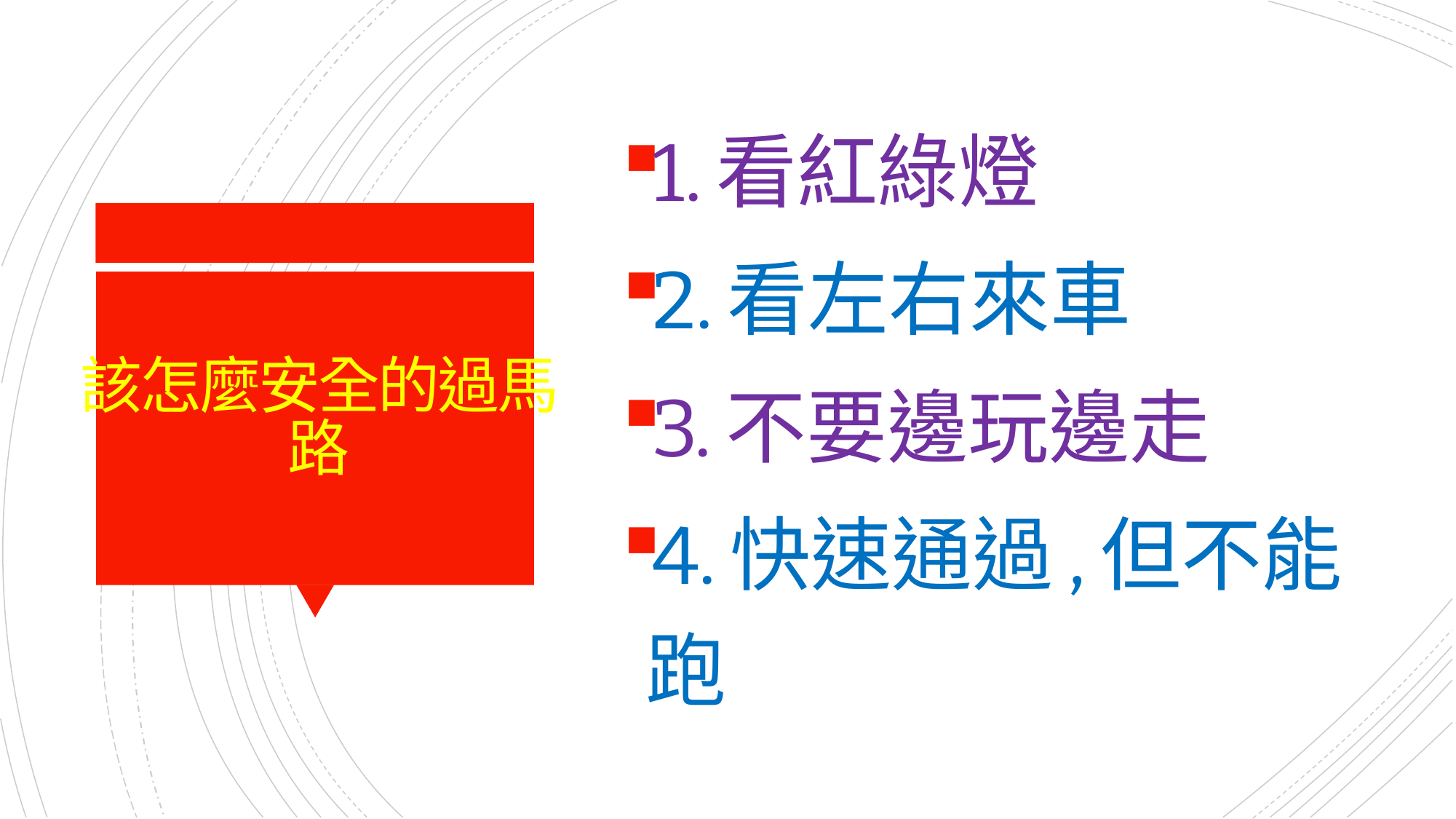

1.看紅綠燈
2.看左右來車
3.不要邊玩邊走
4.快速通過,但不能跑

# 該怎麼安全的過馬路